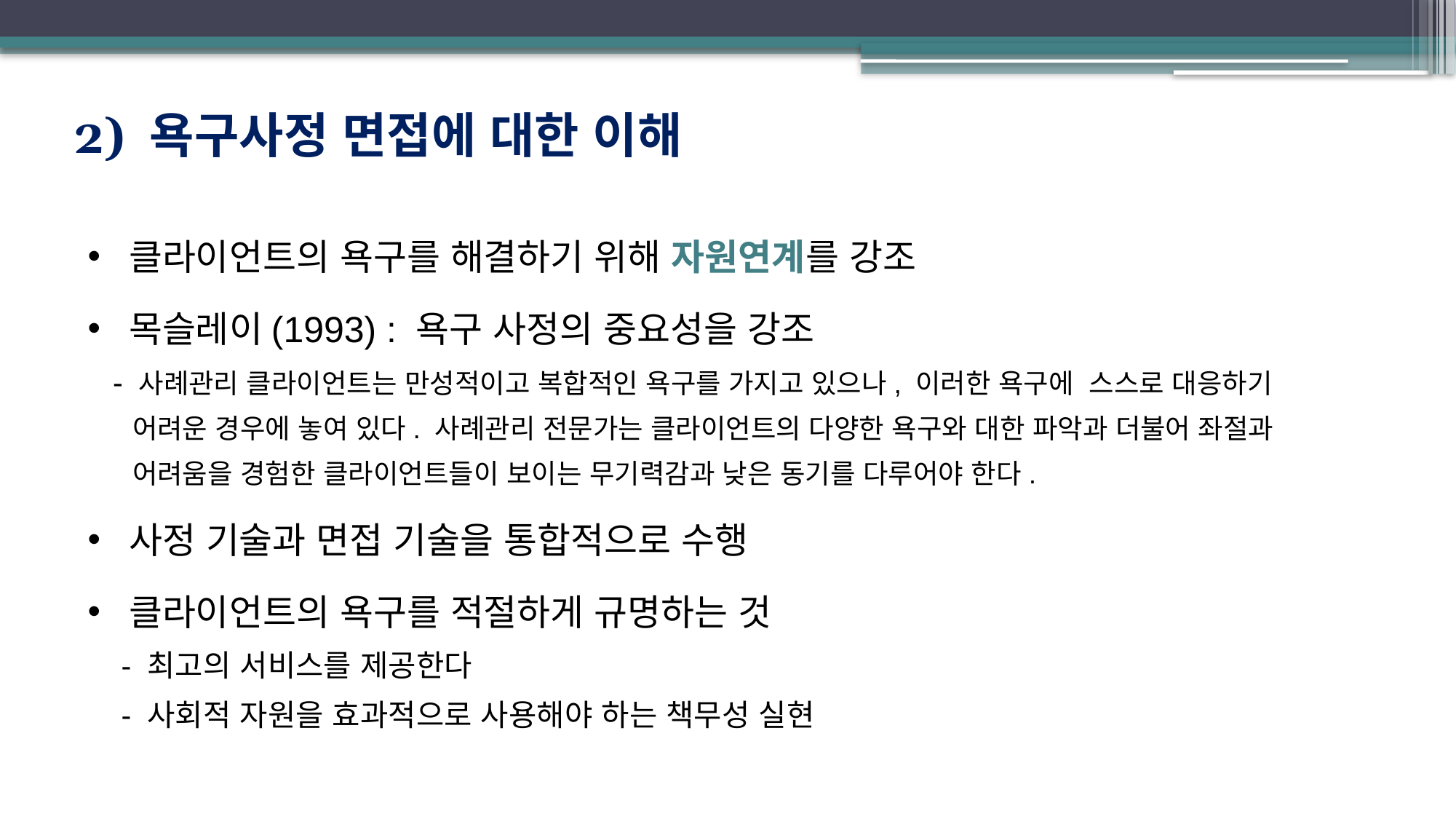

2) 욕구사정 면접에 대한 이해
클라이언트의 욕구를 해결하기 위해 자원연계를 강조

목슬레이(1993) : 욕구 사정의 중요성을 강조
   - 사례관리 클라이언트는 만성적이고 복합적인 욕구를 가지고 있으나, 이러한 욕구에  스스로 대응하기
     어려운 경우에 놓여 있다. 사례관리 전문가는 클라이언트의 다양한 욕구와 대한 파악과 더불어 좌절과
     어려움을 경험한 클라이언트들이 보이는 무기력감과 낮은 동기를 다루어야 한다.

사정 기술과 면접 기술을 통합적으로 수행

클라이언트의 욕구를 적절하게 규명하는 것
    - 최고의 서비스를 제공한다
    - 사회적 자원을 효과적으로 사용해야 하는 책무성 실현